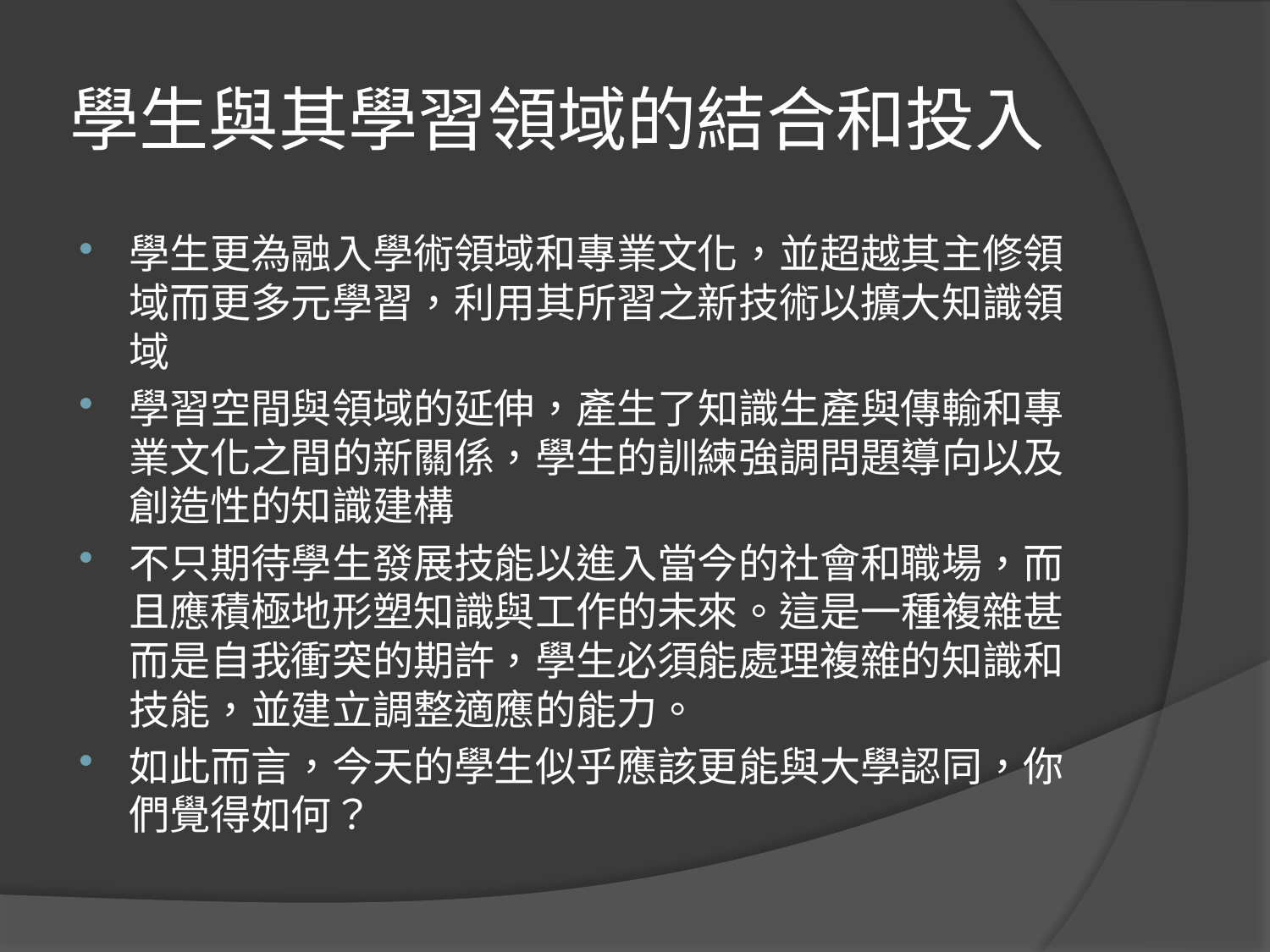

# 學生與其學習領域的結合和投入
學生更為融入學術領域和專業文化，並超越其主修領域而更多元學習，利用其所習之新技術以擴大知識領域
學習空間與領域的延伸，產生了知識生產與傳輸和專業文化之間的新關係，學生的訓練強調問題導向以及創造性的知識建構
不只期待學生發展技能以進入當今的社會和職場，而且應積極地形塑知識與工作的未來。這是一種複雜甚而是自我衝突的期許，學生必須能處理複雜的知識和技能，並建立調整適應的能力。
如此而言，今天的學生似乎應該更能與大學認同，你們覺得如何？